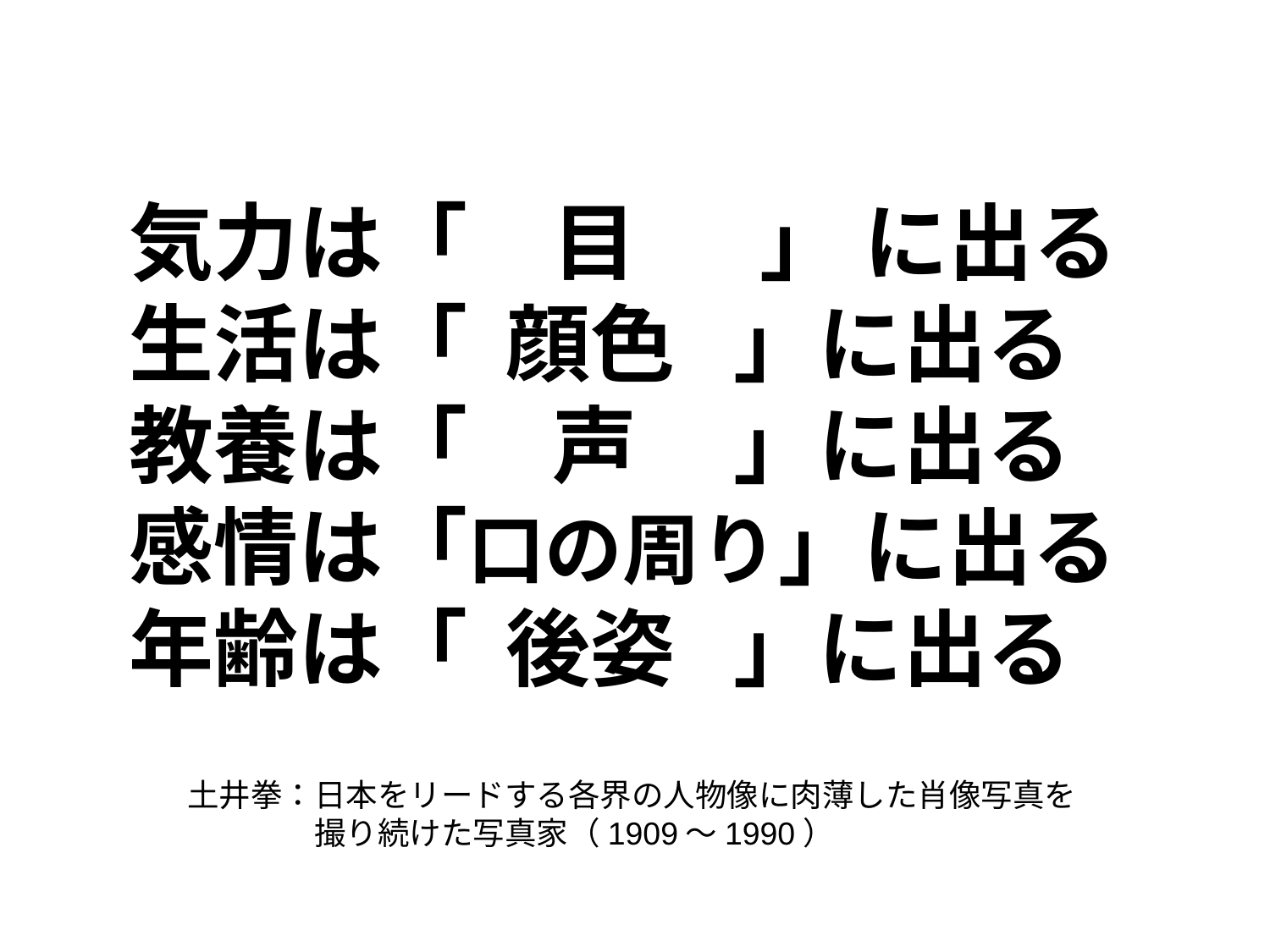

気力は「　目　  」 に出る
生活は「  顔色   」に出る
教養は「　声     」に出る
感情は「口の周り」に出る
年齢は「  後姿   」に出る

土井拳：日本をリードする各界の人物像に肉薄した肖像写真を
　　　　撮り続けた写真家（1909～1990）